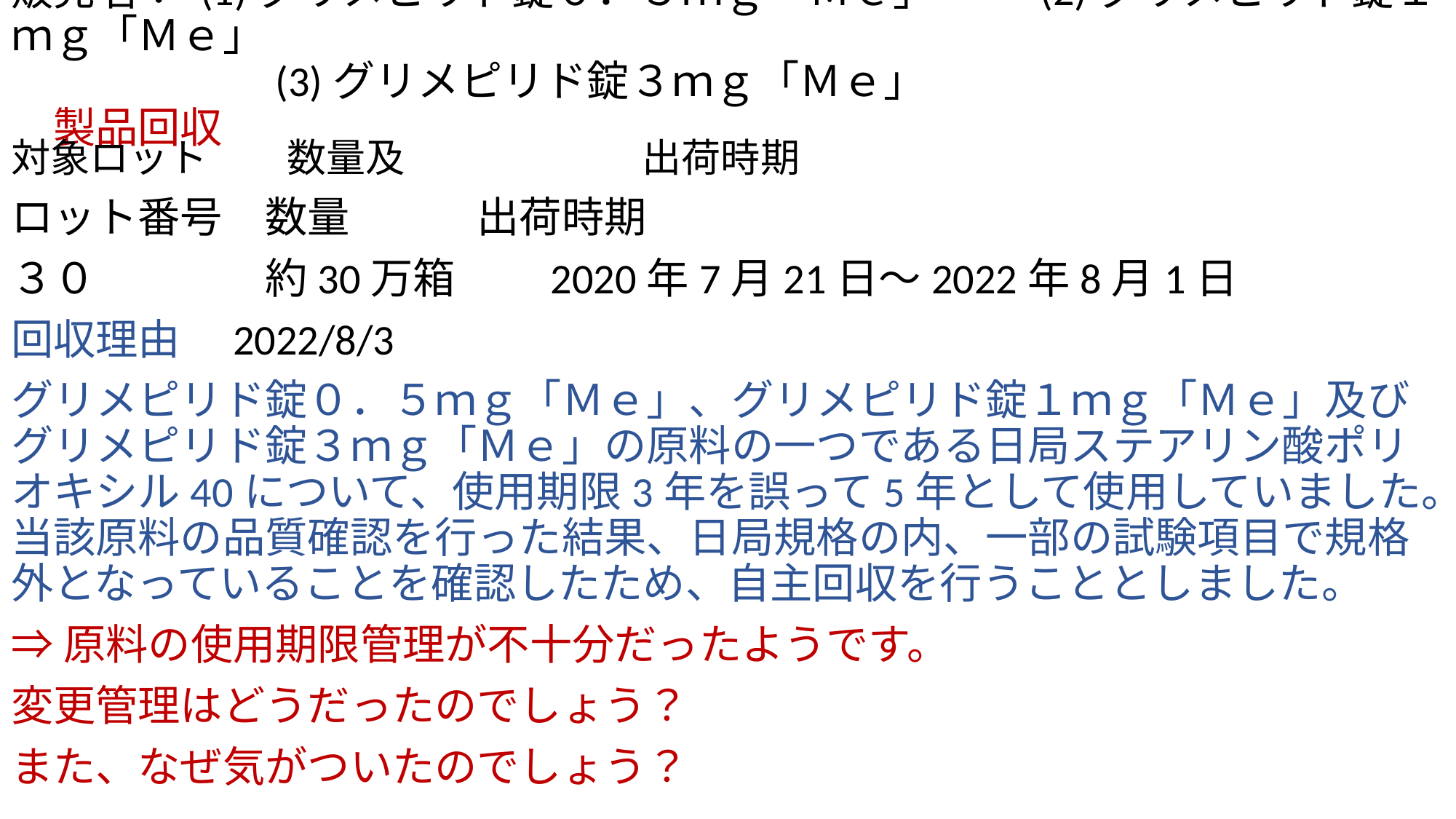

# 販売名： (1)グリメピリド錠０．５ｍｇ「Ｍｅ」　　 (2)グリメピリド錠１ｍｇ「Ｍｅ」 　　　　　　(3)グリメピリド錠３ｍｇ「Ｍｅ」 　　　　　　　　　　　　製品回収
対象ロット　　数量及　　　　　　出荷時期
ロット番号　数量　　　出荷時期
３０　　　　約30万箱　　2020年7月21日～2022年8月1日
回収理由　2022/8/3
グリメピリド錠０．５ｍｇ「Ｍｅ」、グリメピリド錠１ｍｇ「Ｍｅ」及びグリメピリド錠３ｍｇ「Ｍｅ」の原料の一つである日局ステアリン酸ポリオキシル40について、使用期限3年を誤って5年として使用していました。当該原料の品質確認を行った結果、日局規格の内、一部の試験項目で規格外となっていることを確認したため、自主回収を行うこととしました。
⇒原料の使用期限管理が不十分だったようです。
変更管理はどうだったのでしょう？
また、なぜ気がついたのでしょう？